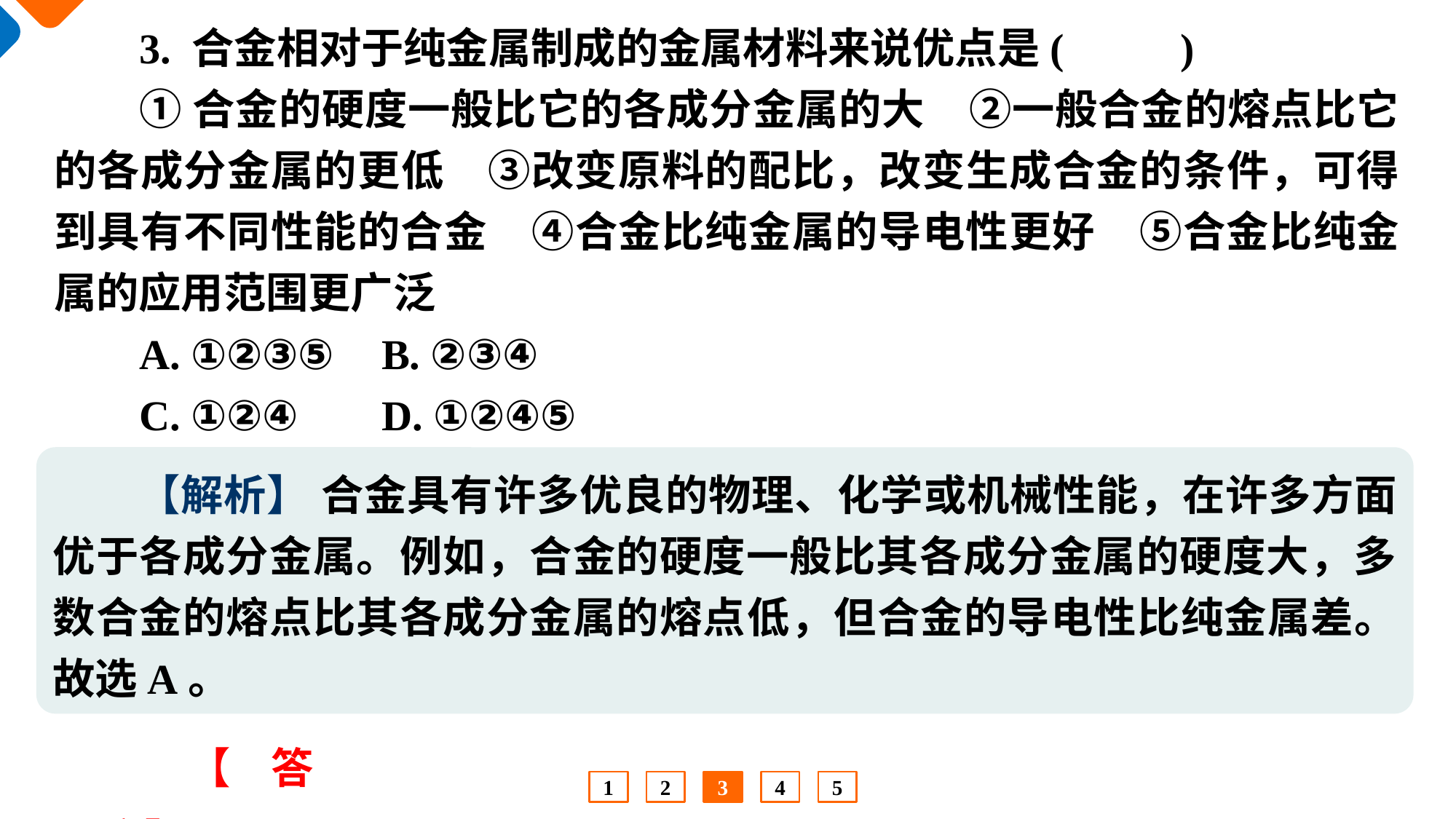

3. 合金相对于纯金属制成的金属材料来说优点是(　 　)
①合金的硬度一般比它的各成分金属的大　②一般合金的熔点比它的各成分金属的更低　③改变原料的配比，改变生成合金的条件，可得到具有不同性能的合金　④合金比纯金属的导电性更好　⑤合金比纯金属的应用范围更广泛
A. ①②③⑤ 	B. ②③④
C. ①②④ 	D. ①②④⑤
【解析】 合金具有许多优良的物理、化学或机械性能，在许多方面优于各成分金属。例如，合金的硬度一般比其各成分金属的硬度大，多数合金的熔点比其各成分金属的熔点低，但合金的导电性比纯金属差。故选A。
【答案】 A
1
2
3
4
5